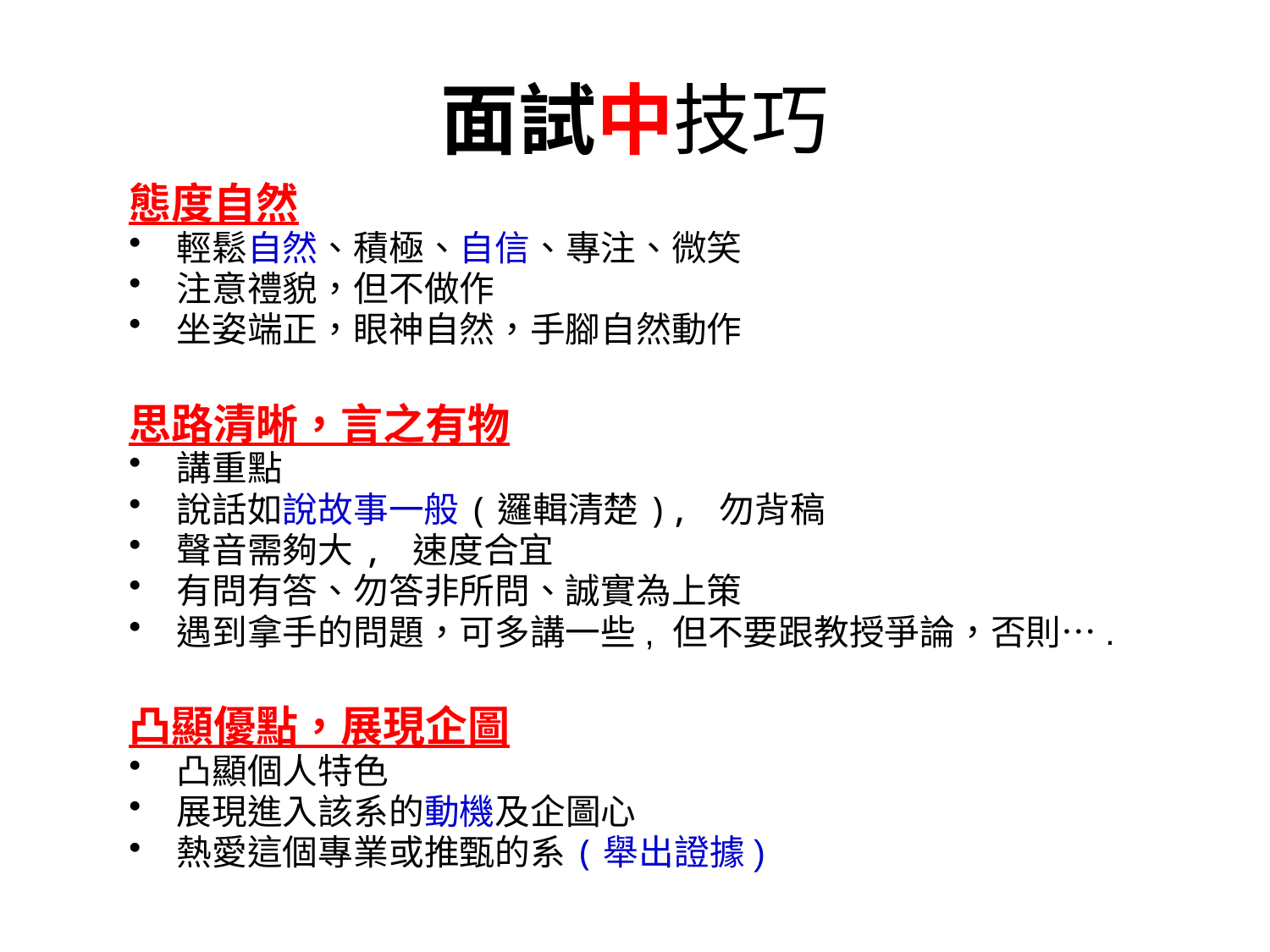

# 面試中技巧
態度自然
輕鬆自然、積極、自信、專注、微笑
注意禮貌，但不做作
坐姿端正，眼神自然，手腳自然動作

思路清晰，言之有物
講重點
說話如說故事一般(邏輯清楚), 勿背稿
聲音需夠大, 速度合宜
有問有答、勿答非所問、誠實為上策
遇到拿手的問題，可多講一些, 但不要跟教授爭論，否則….

凸顯優點，展現企圖
凸顯個人特色
展現進入該系的動機及企圖心
熱愛這個專業或推甄的系(舉出證據)